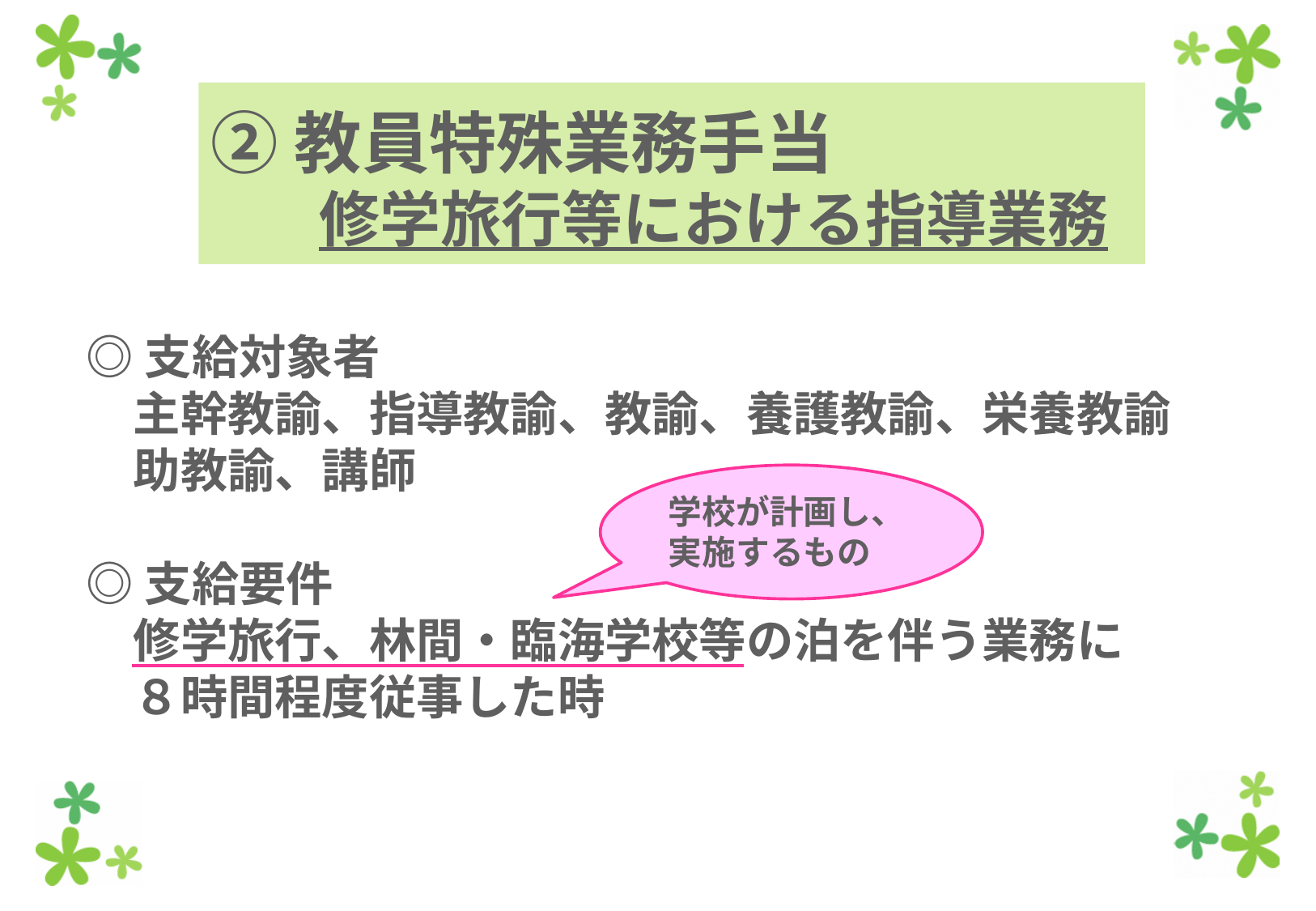

②教員特殊業務手当
　　修学旅行等における指導業務

◎支給対象者
　主幹教諭、指導教諭、教諭、養護教諭、栄養教諭
　助教諭、講師

◎支給要件
　修学旅行、林間・臨海学校等の泊を伴う業務に
　８時間程度従事した時
学校が計画し、実施するもの